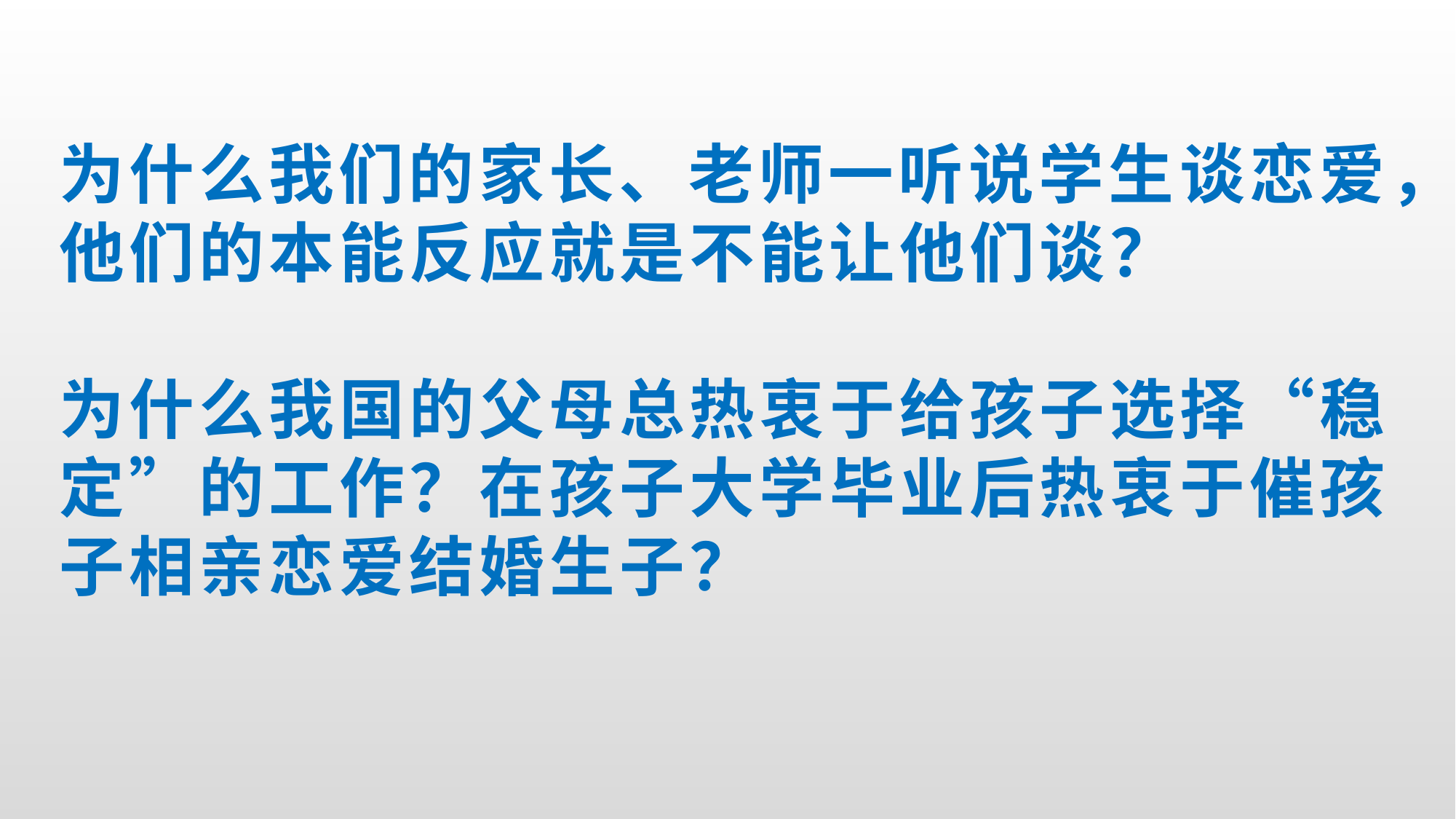

# 为什么我们的家长、老师一听说学生谈恋爱，他们的本能反应就是不能让他们谈？ 为什么我国的父母总热衷于给孩子选择“稳定”的工作？在孩子大学毕业后热衷于催孩子相亲恋爱结婚生子？